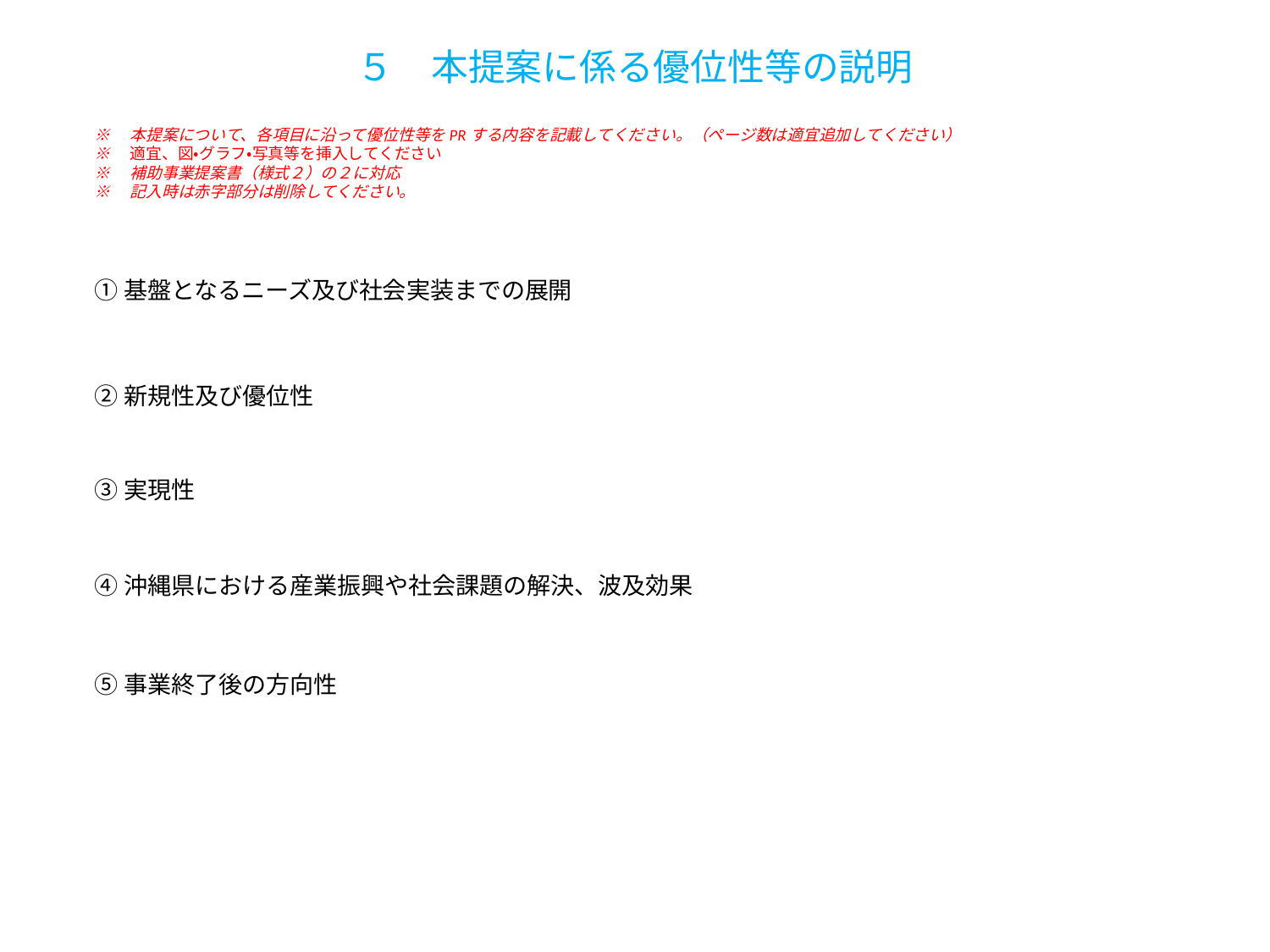

５　本提案に係る優位性等の説明
※　本提案について、各項目に沿って優位性等をPRする内容を記載してください。（ページ数は適宜追加してください）
※　適宜、図・グラフ・写真等を挿入してください
※　補助事業提案書（様式２）の２に対応
※　記入時は赤字部分は削除してください。
①基盤となるニーズ及び社会実装までの展開
②新規性及び優位性
③実現性
④沖縄県における産業振興や社会課題の解決、波及効果
⑤事業終了後の方向性